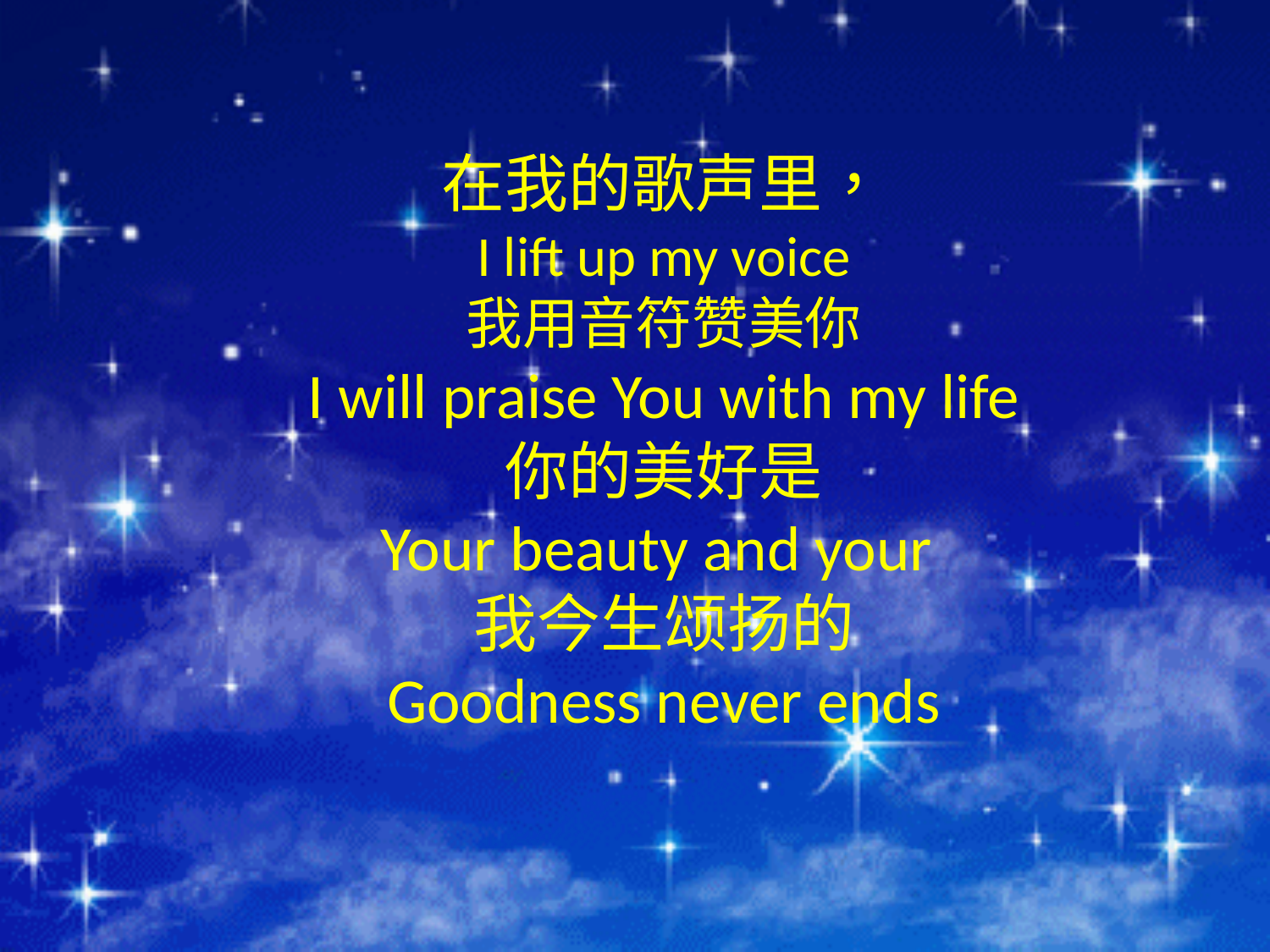

在我的歌声里，
I lift up my voice
我用音符赞美你
I will praise You with my life
你的美好是
Your beauty and your
我今生颂扬的
Goodness never ends